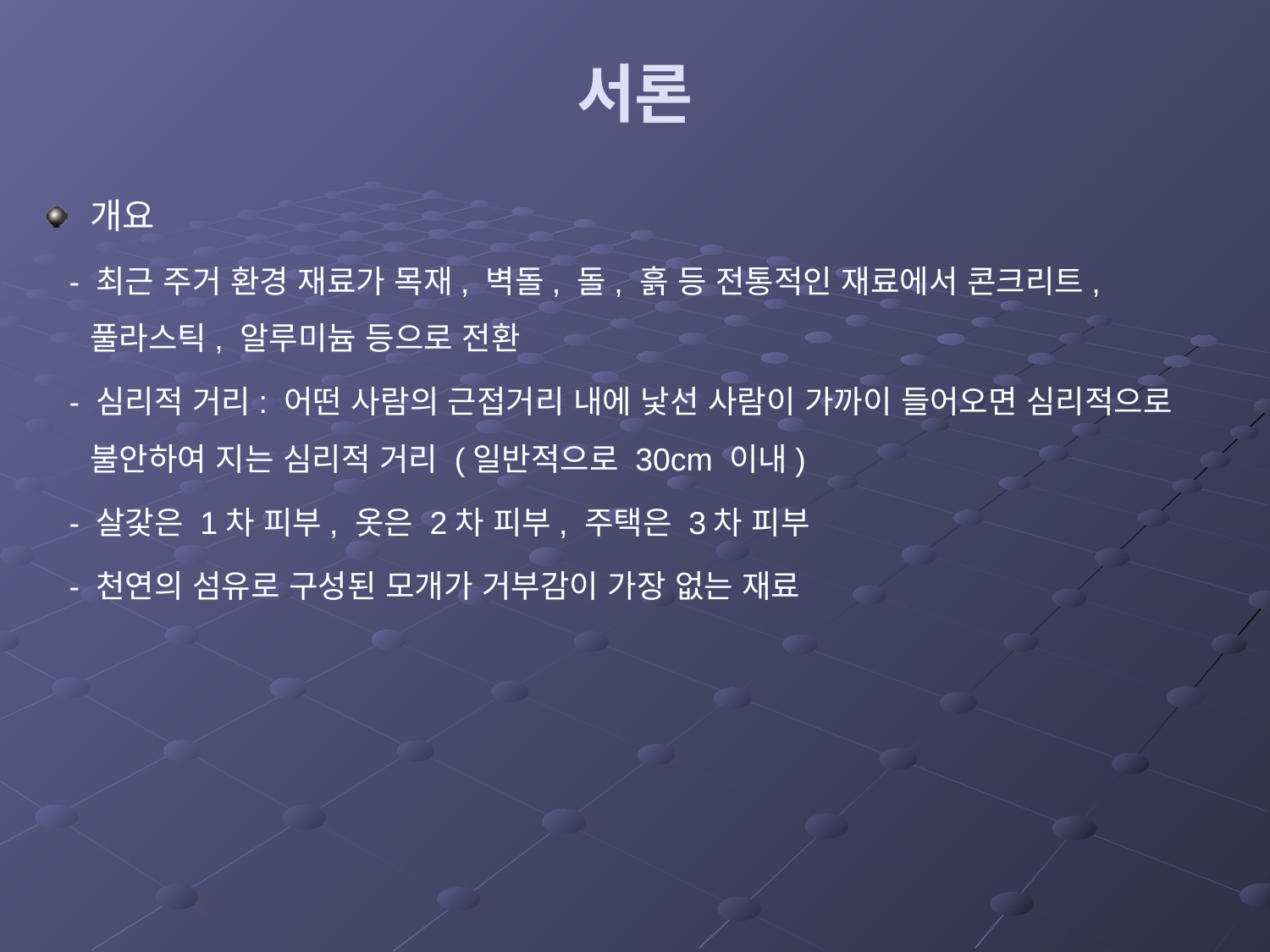

# 서론
개요
   - 최근 주거 환경 재료가 목재, 벽돌, 돌, 흙 등 전통적인 재료에서 콘크리트, 풀라스틱, 알루미늄 등으로 전환
   - 심리적 거리: 어떤 사람의 근접거리 내에 낯선 사람이 가까이 들어오면 심리적으로 불안하여 지는 심리적 거리 (일반적으로 30cm 이내)
   - 살갗은 1차 피부, 옷은 2차 피부, 주택은 3차 피부
   - 천연의 섬유로 구성된 모개가 거부감이 가장 없는 재료